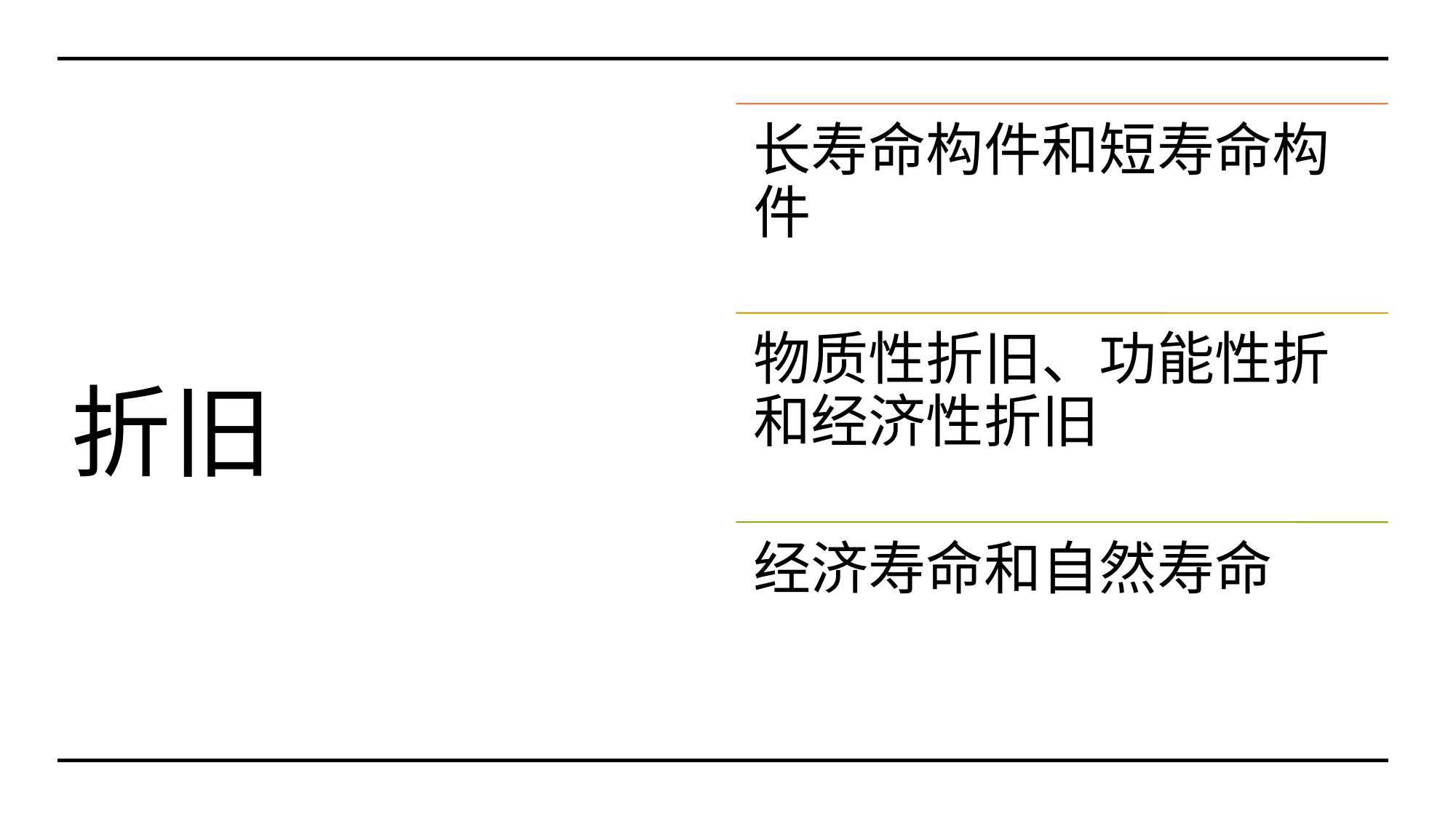

长寿命构件和短寿命构件
物质性折旧、功能性折和经济性折旧
经济寿命和自然寿命
# 折旧